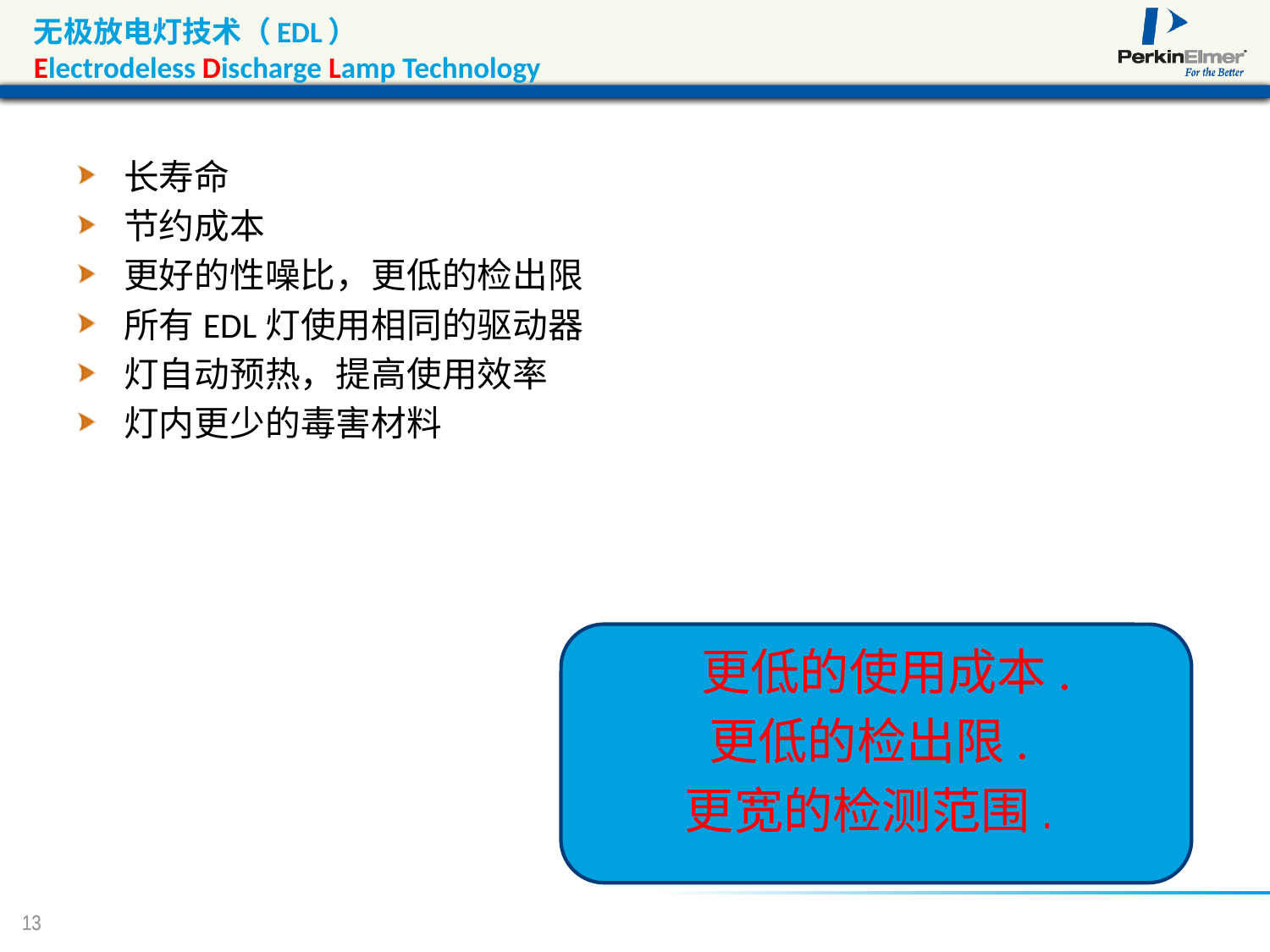

# 无极放电灯技术（EDL） Electrodeless Discharge Lamp Technology
长寿命
节约成本
更好的性噪比，更低的检出限
所有EDL灯使用相同的驱动器
灯自动预热，提高使用效率
灯内更少的毒害材料

  更低的使用成本.
更低的检出限.
更宽的检测范围.